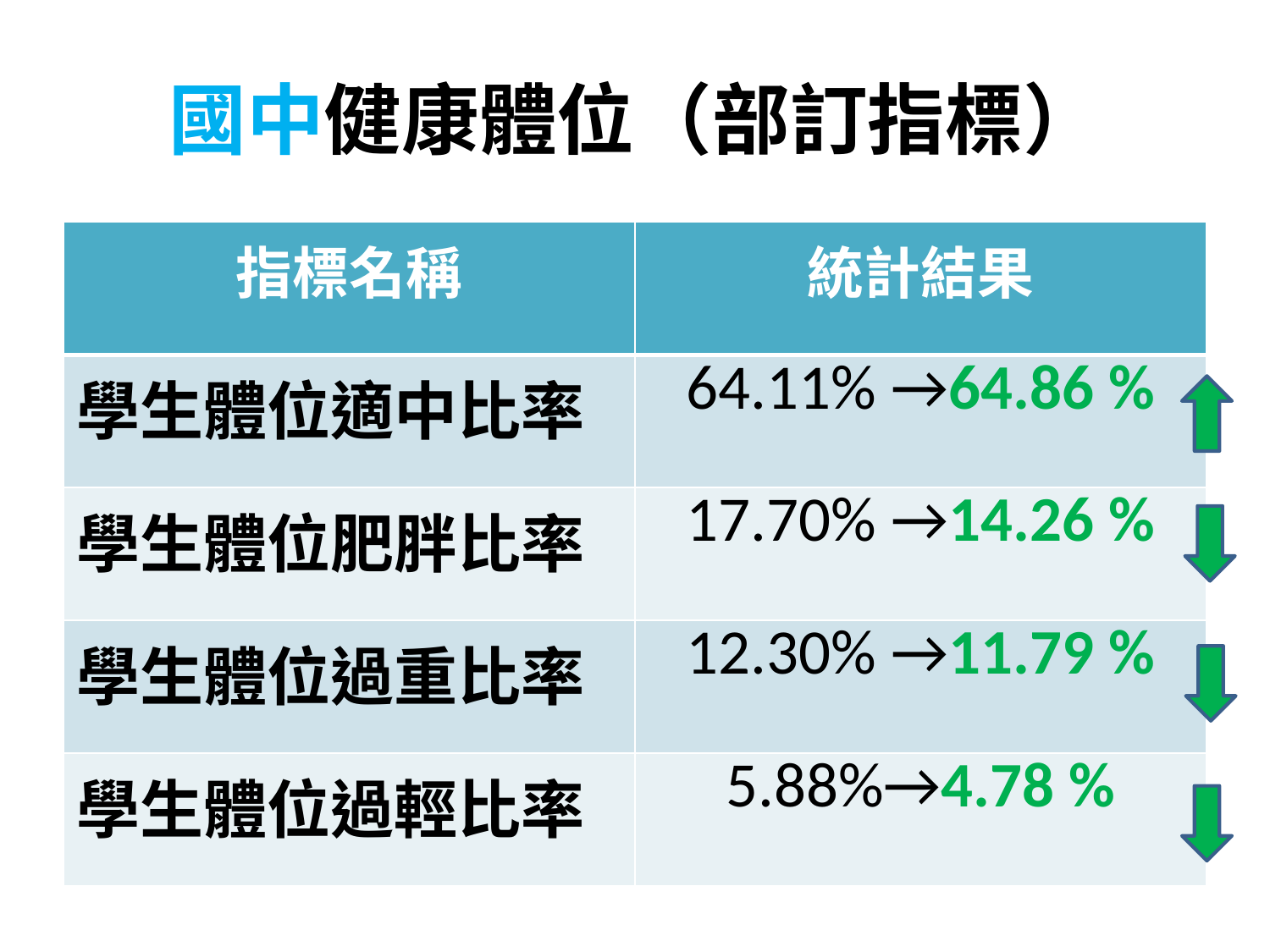

# 國中健康體位（部訂指標）
| 指標名稱 | 統計結果 |
| --- | --- |
| 學生體位適中比率 | 64.11% →64.86 % |
| 學生體位肥胖比率 | 17.70% →14.26 % |
| 學生體位過重比率 | 12.30% →11.79 % |
| 學生體位過輕比率 | 5.88%→4.78 % |